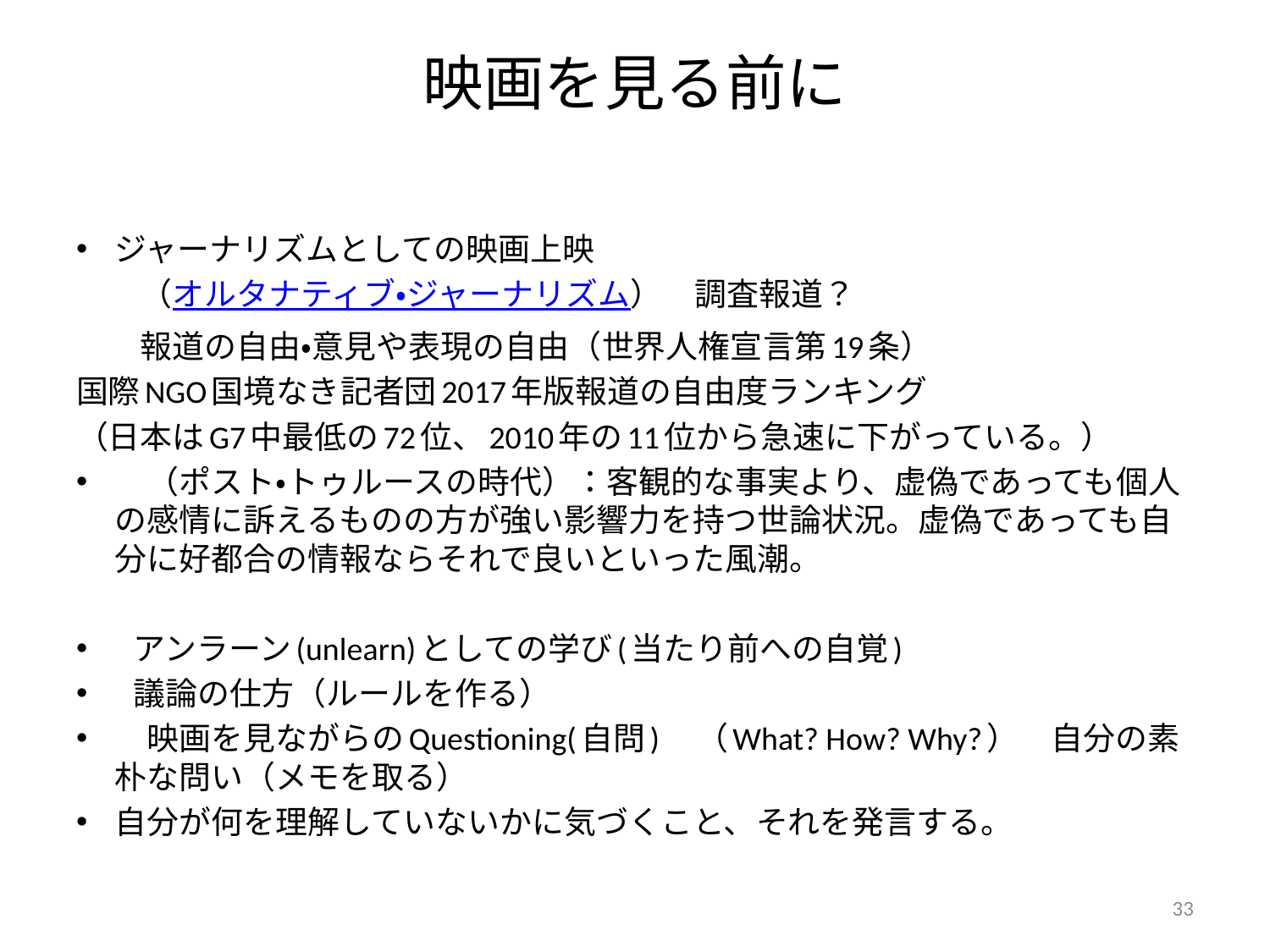

# 映画を見る前に
ジャーナリズムとしての映画上映
　　（オルタナティブ・ジャーナリズム）　調査報道？
　　報道の自由・意見や表現の自由（世界人権宣言第19条）
国際NGO国境なき記者団2017年版報道の自由度ランキング
（日本はG7中最低の72位、2010年の11位から急速に下がっている。）
　（ポスト・トゥルースの時代）：客観的な事実より、虚偽であっても個人の感情に訴えるものの方が強い影響力を持つ世論状況。虚偽であっても自分に好都合の情報ならそれで良いといった風潮。

  アンラーン(unlearn)としての学び(当たり前への自覚)
  議論の仕方（ルールを作る）
　映画を見ながらのQuestioning(自問)　（What? How? Why?）　自分の素朴な問い（メモを取る）
自分が何を理解していないかに気づくこと、それを発言する。
33